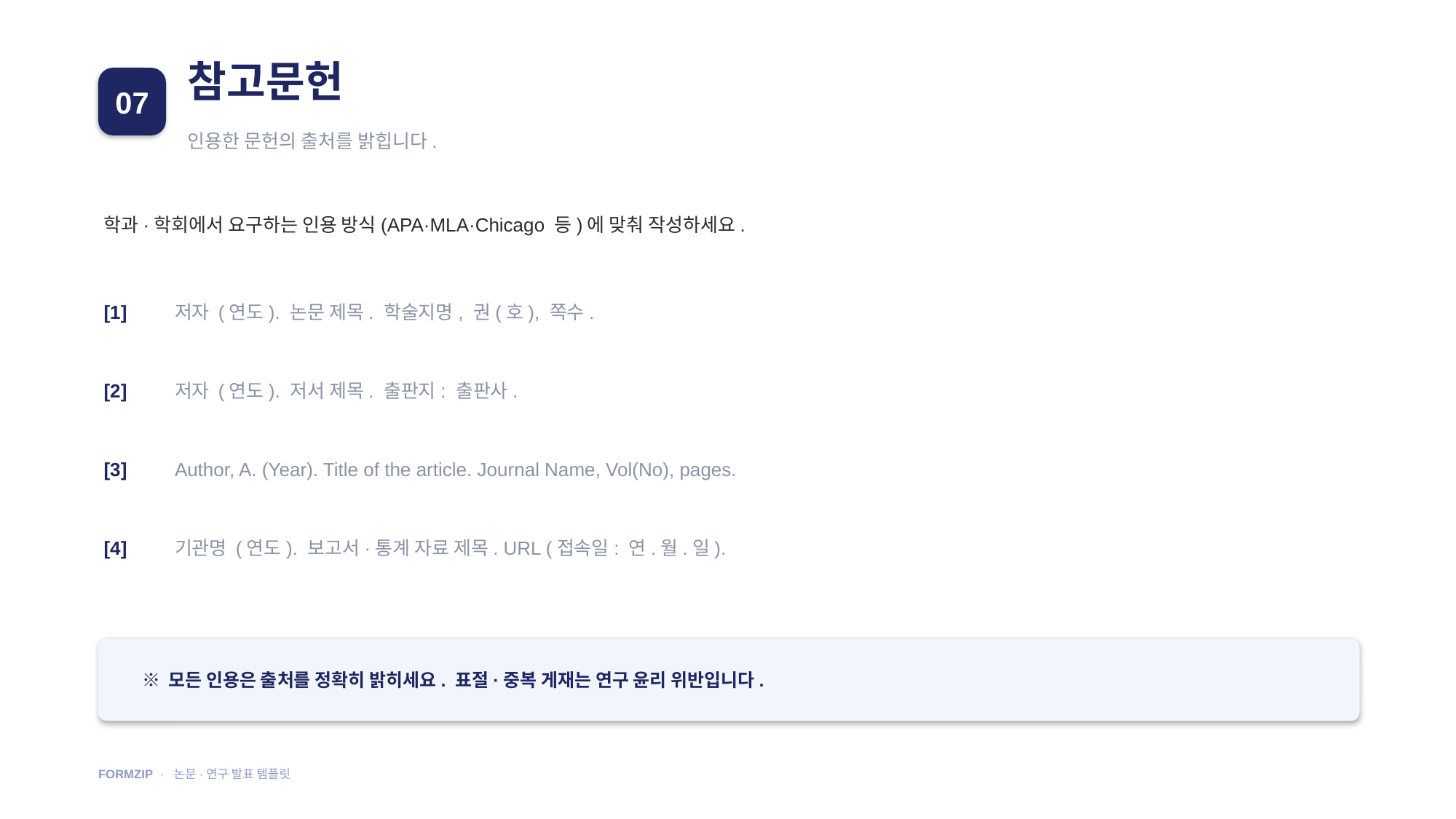

참고문헌
07
인용한 문헌의 출처를 밝힙니다.
학과·학회에서 요구하는 인용 방식(APA·MLA·Chicago 등)에 맞춰 작성하세요.
[1]
저자 (연도). 논문 제목. 학술지명, 권(호), 쪽수.
[2]
저자 (연도). 저서 제목. 출판지: 출판사.
[3]
Author, A. (Year). Title of the article. Journal Name, Vol(No), pages.
[4]
기관명 (연도). 보고서·통계 자료 제목. URL (접속일: 연.월.일).

※ 모든 인용은 출처를 정확히 밝히세요. 표절·중복 게재는 연구 윤리 위반입니다.
FORMZIP  ·  논문·연구 발표 템플릿